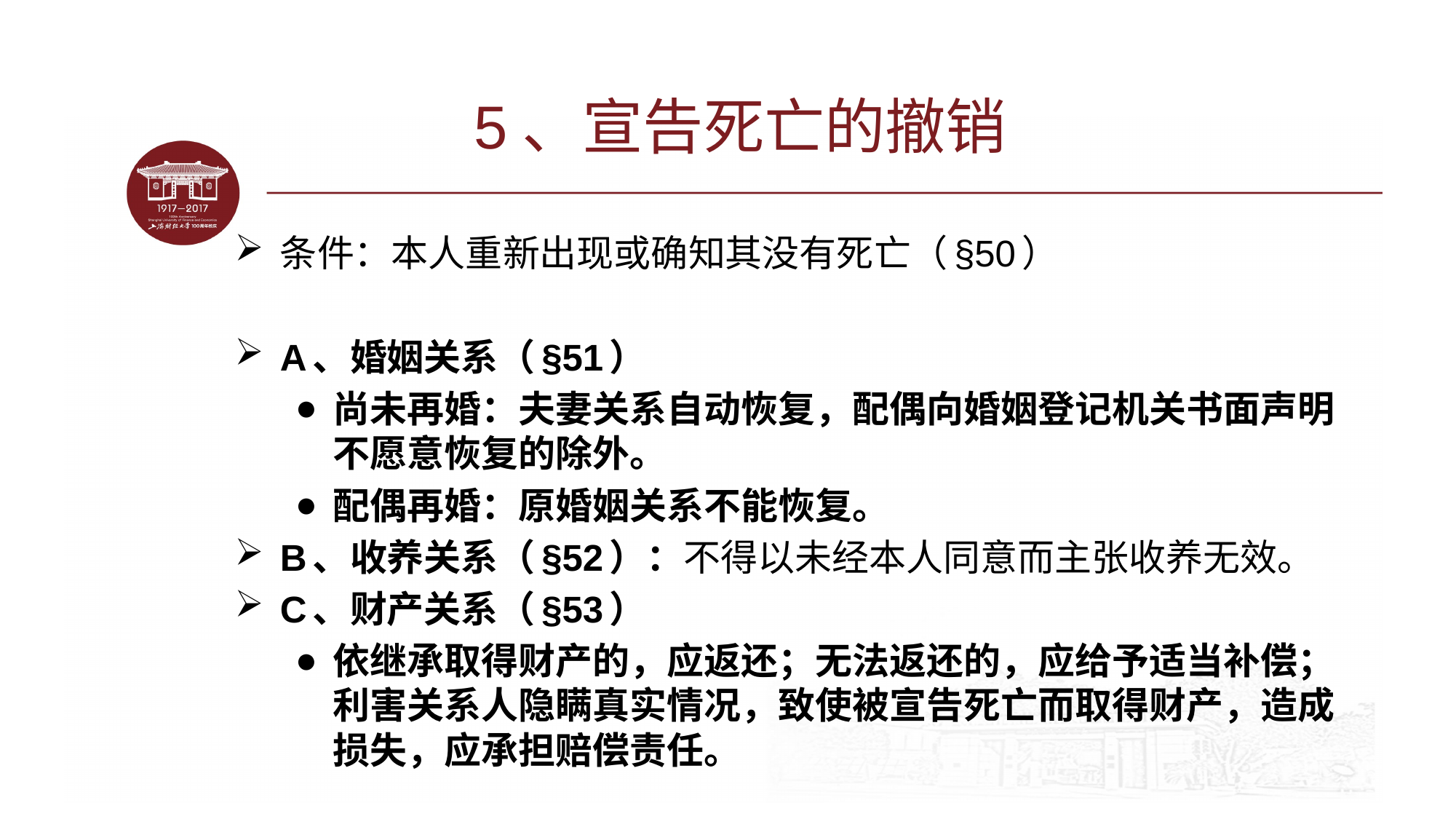

# 5、宣告死亡的撤销
条件：本人重新出现或确知其没有死亡（§50）

A、婚姻关系（§51）
尚未再婚：夫妻关系自动恢复，配偶向婚姻登记机关书面声明不愿意恢复的除外。
配偶再婚：原婚姻关系不能恢复。
B、收养关系（§52）：不得以未经本人同意而主张收养无效。
C、财产关系（§53）
依继承取得财产的，应返还；无法返还的，应给予适当补偿；利害关系人隐瞒真实情况，致使被宣告死亡而取得财产，造成损失，应承担赔偿责任。